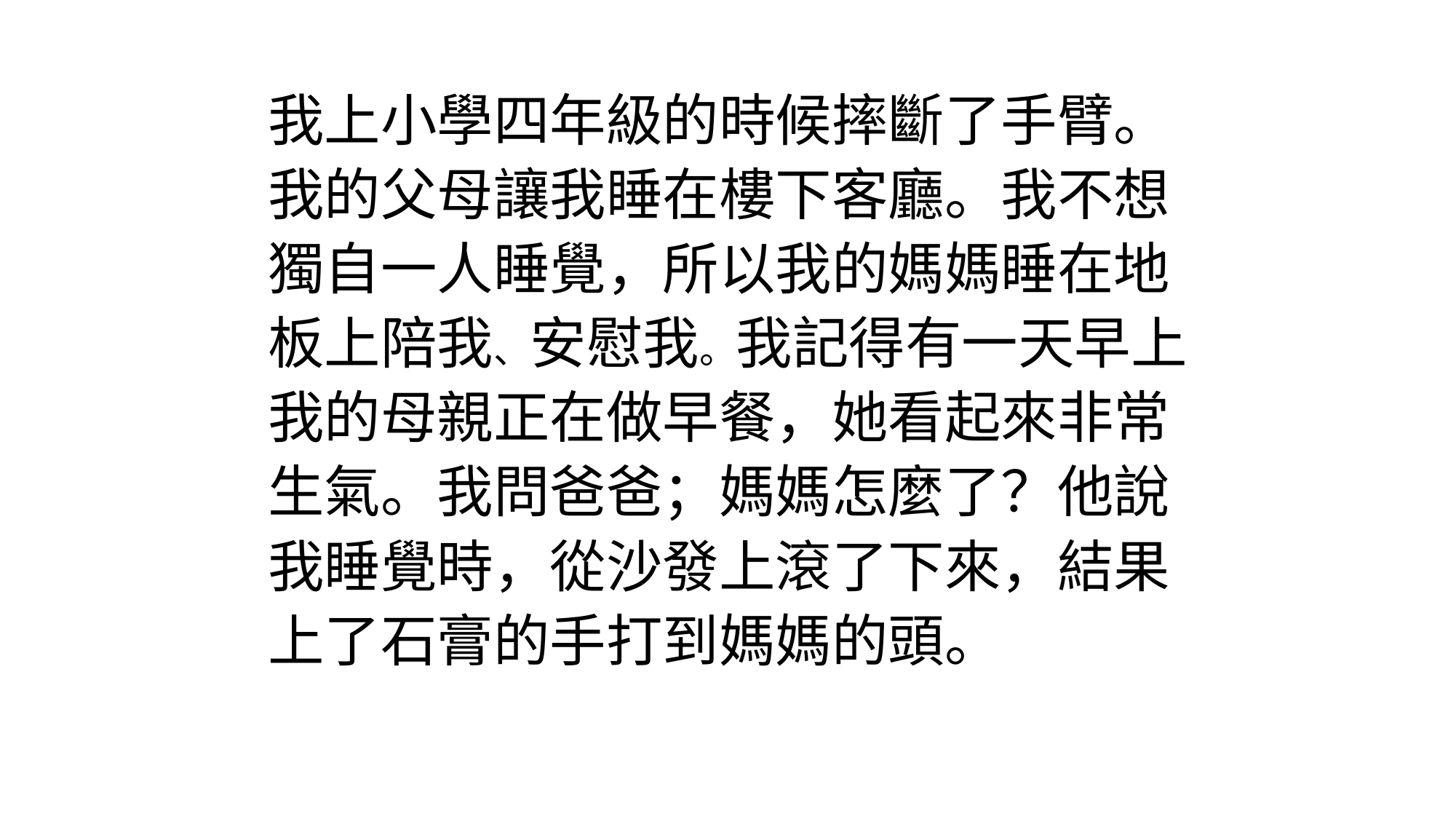

我上小學四年級的時候摔斷了手臂。我的父母讓我睡在樓下客廳。我不想獨自一人睡覺，所以我的媽媽睡在地板上陪我、安慰我。我記得有一天早上我的母親正在做早餐，她看起來非常生氣。我問爸爸；媽媽怎麼了？他說我睡覺時，從沙發上滾了下來，結果上了石膏的手打到媽媽的頭。